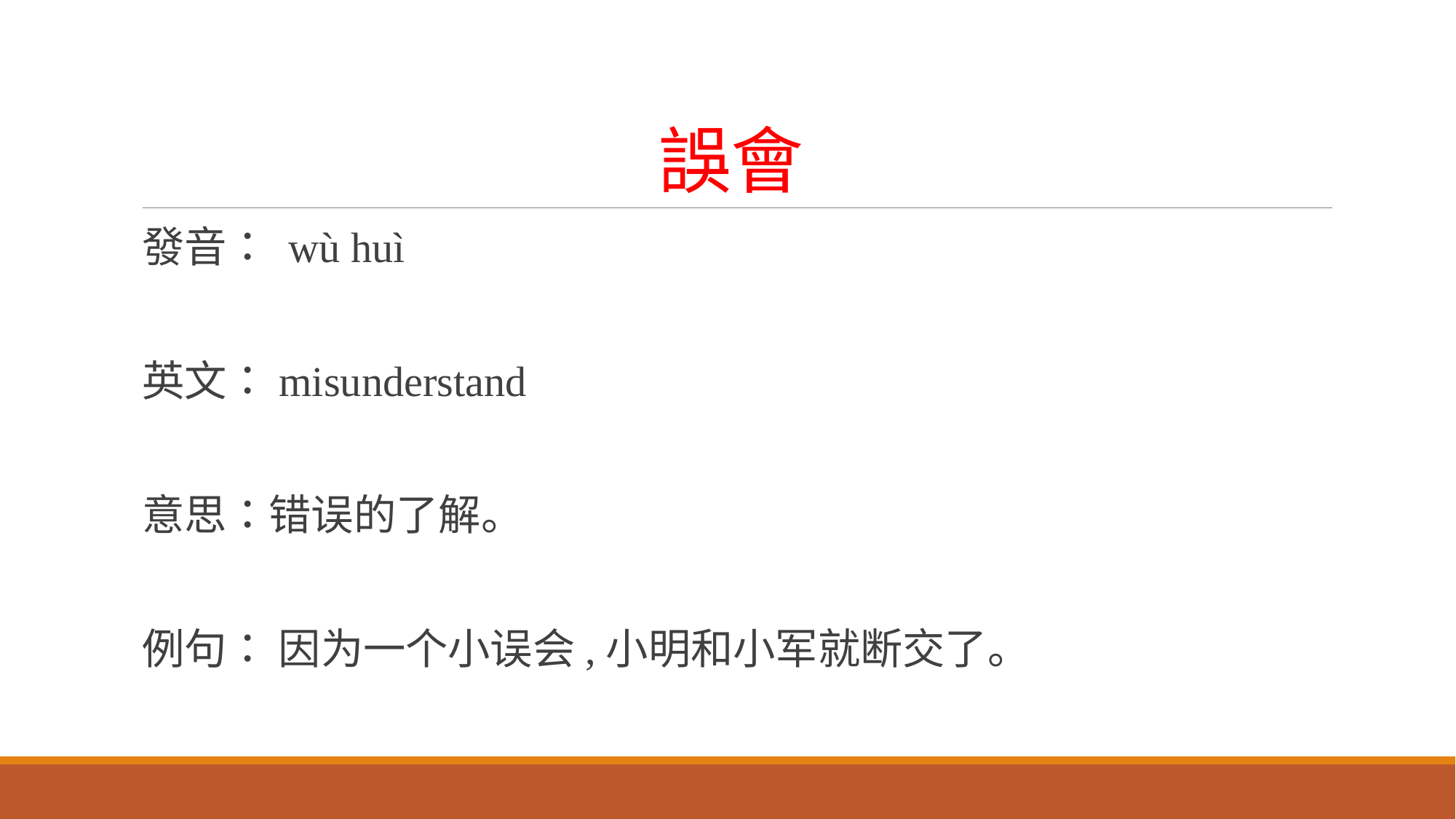

# 誤會
發音： wù huì

英文：misunderstand

意思：错误的了解。

例句： 因为一个小误会,小明和小军就断交了。